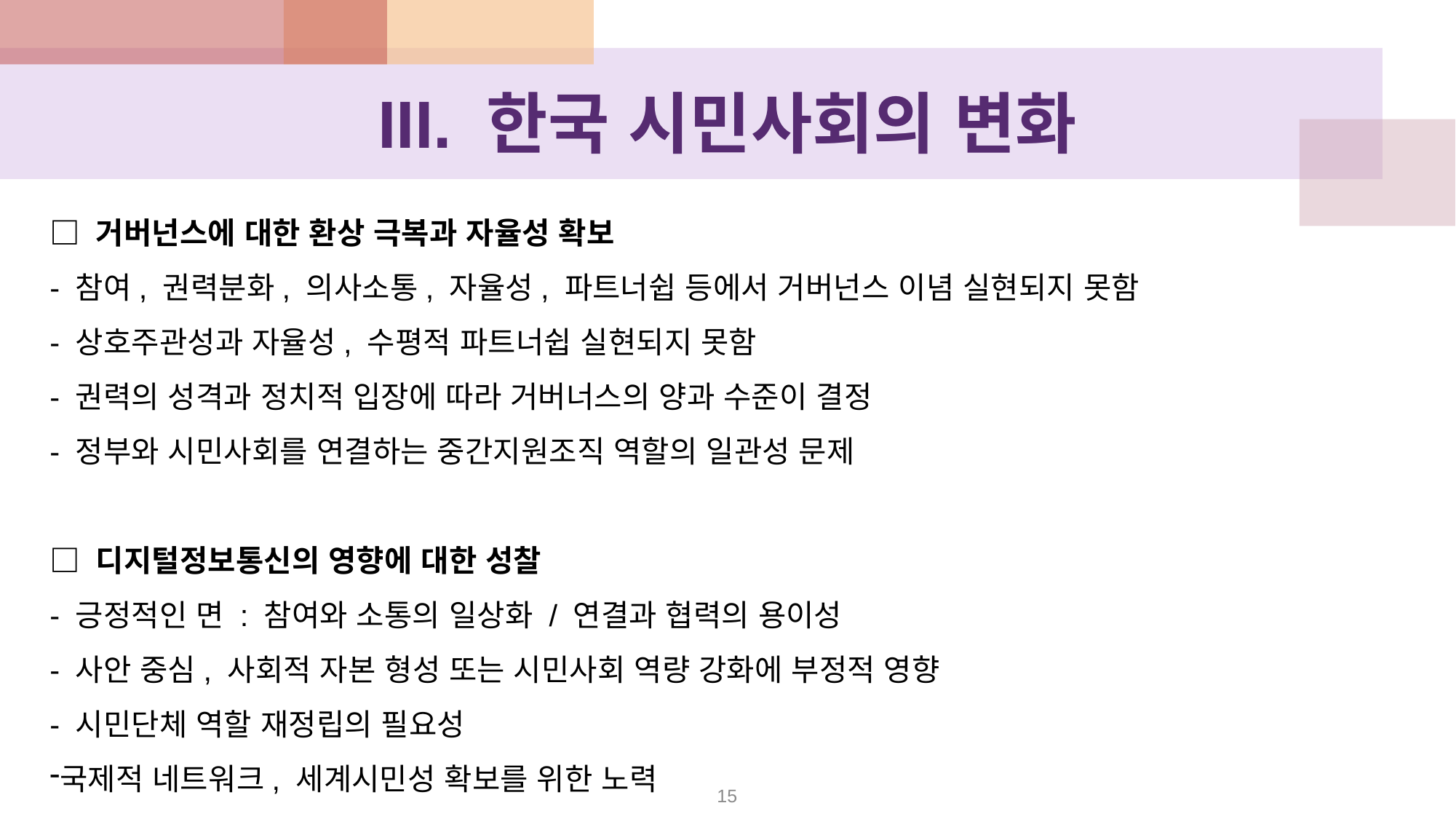

# III. 한국 시민사회의 변화
□ 거버넌스에 대한 환상 극복과 자율성 확보
- 참여, 권력분화, 의사소통, 자율성, 파트너쉽 등에서 거버넌스 이념 실현되지 못함
- 상호주관성과 자율성, 수평적 파트너쉽 실현되지 못함
- 권력의 성격과 정치적 입장에 따라 거버너스의 양과 수준이 결정
- 정부와 시민사회를 연결하는 중간지원조직 역할의 일관성 문제

□ 디지털정보통신의 영향에 대한 성찰
- 긍정적인 면 : 참여와 소통의 일상화 / 연결과 협력의 용이성
- 사안 중심, 사회적 자본 형성 또는 시민사회 역량 강화에 부정적 영향
- 시민단체 역할 재정립의 필요성
국제적 네트워크, 세계시민성 확보를 위한 노력
15